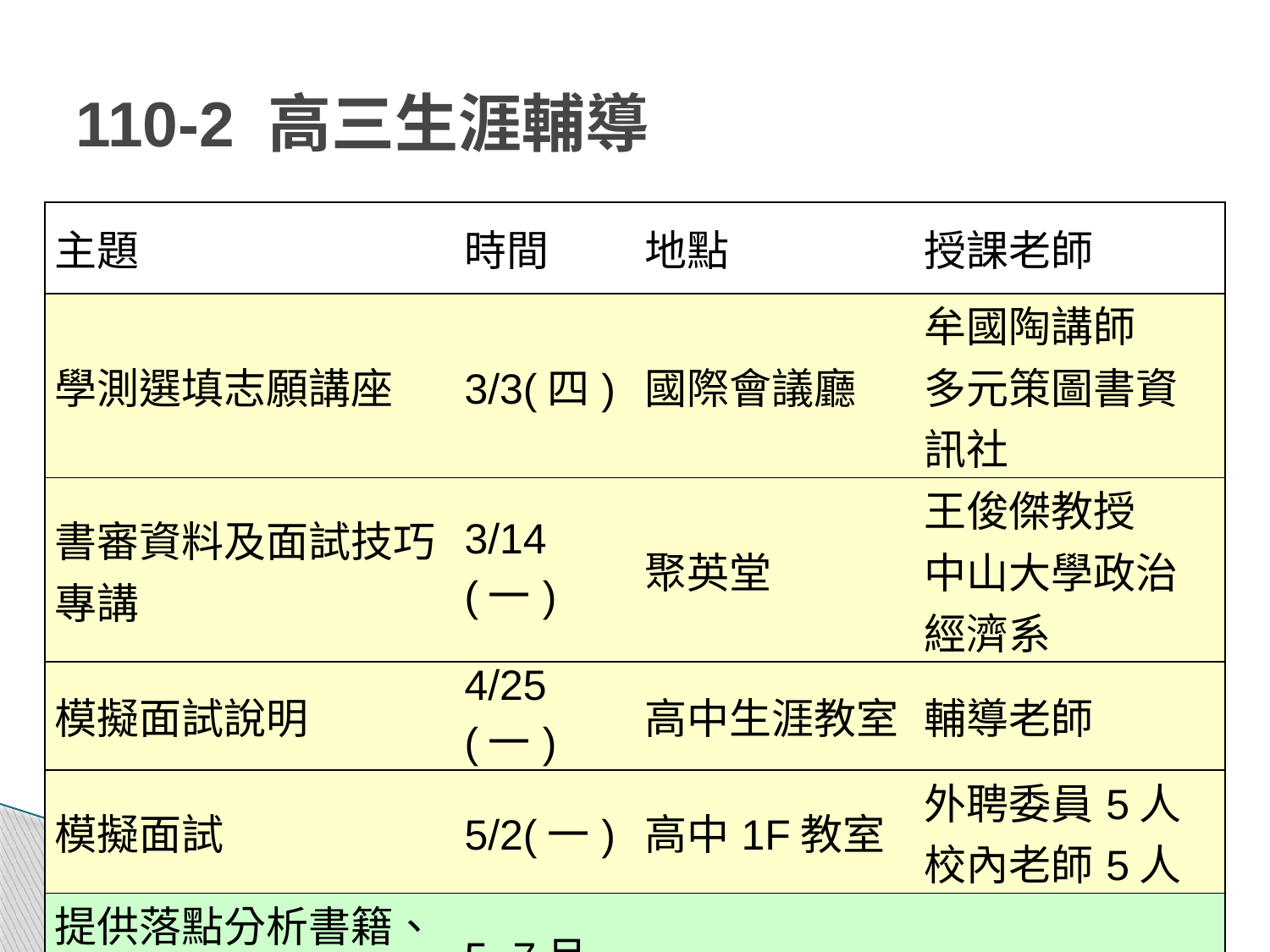

# 110-2 高三生涯輔導
| 主題 | 時間 | 地點 | 授課老師 |
| --- | --- | --- | --- |
| 學測選填志願講座 | 3/3(四) | 國際會議廳 | 牟國陶講師 多元策圖書資訊社 |
| 書審資料及面試技巧專講 | 3/14(一) | 聚英堂 | 王俊傑教授 中山大學政治經濟系 |
| 模擬面試說明 | 4/25(一) | 高中生涯教室 | 輔導老師 |
| 模擬面試 | 5/2(一) | 高中1F教室 | 外聘委員5人 校內老師5人 |
| 提供落點分析書籍、指考諮詢 | 5~7月 |  |  |